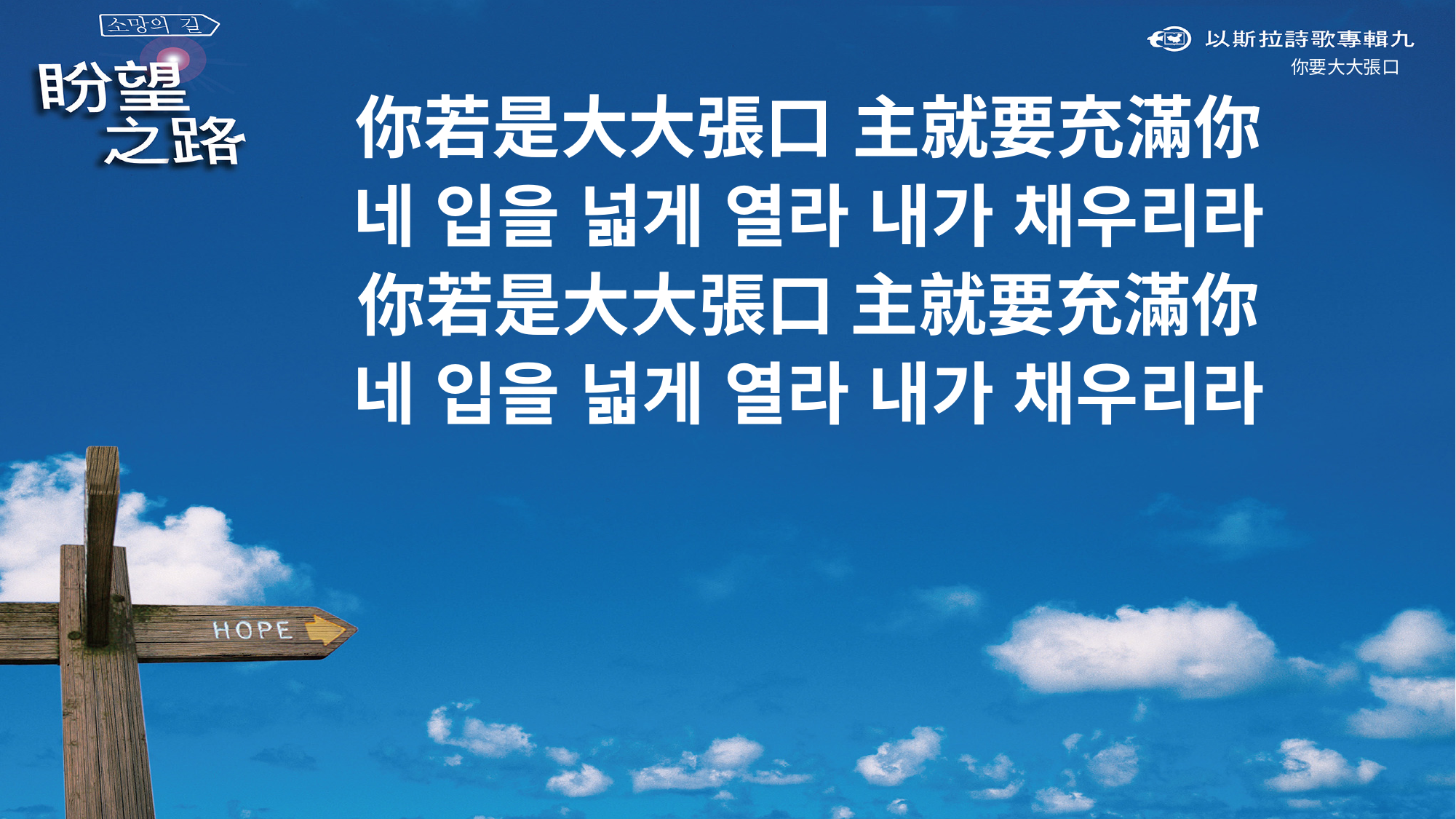

你要大大張口
你若是大大張口 主就要充滿你
네 입을 넓게 열라 내가 채우리라
你若是大大張口 主就要充滿你
네 입을 넓게 열라 내가 채우리라